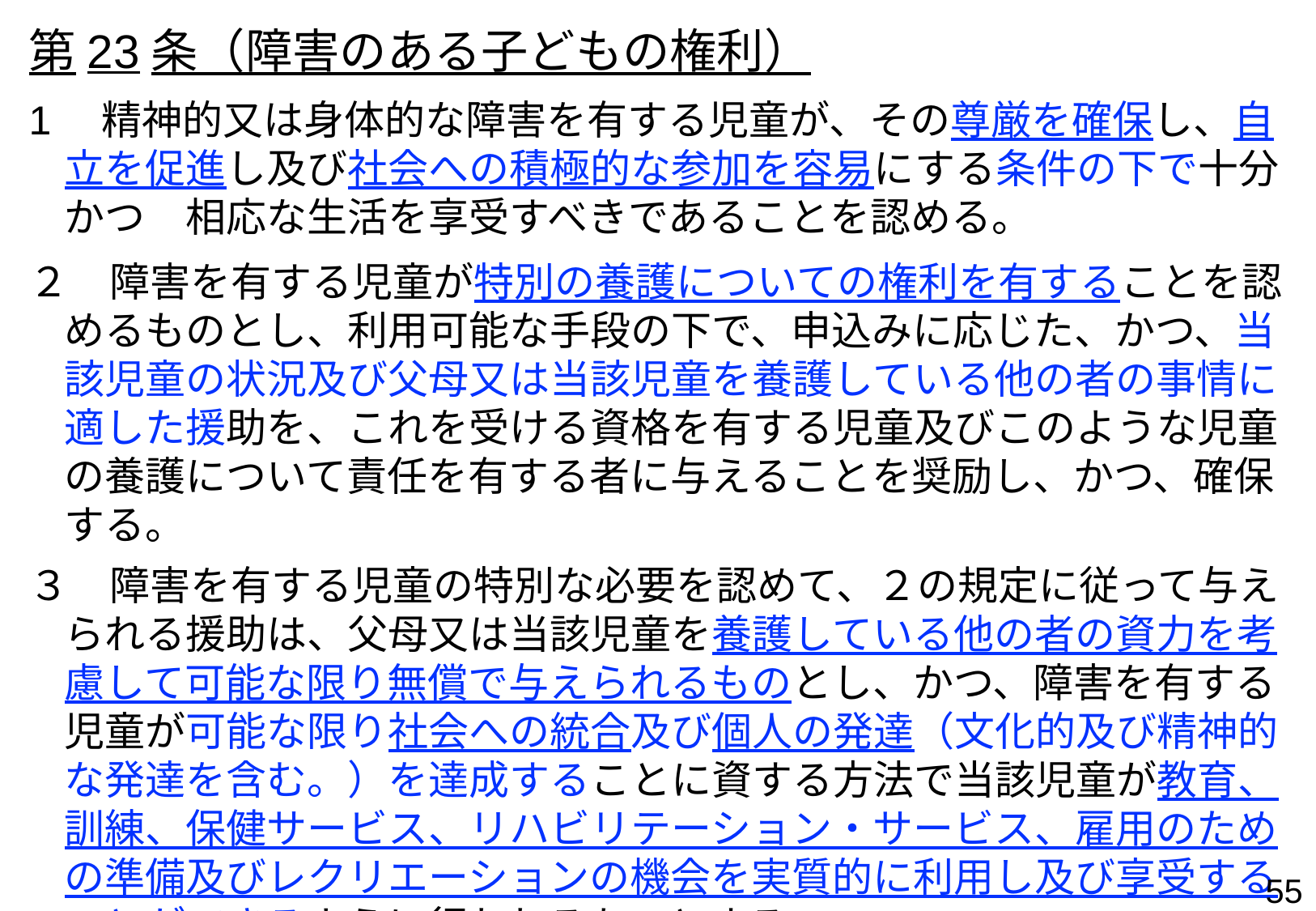

第23条（障害のある子どもの権利）

1　精神的又は身体的な障害を有する児童が、その尊厳を確保し、自立を促進し及び社会への積極的な参加を容易にする条件の下で十分かつ　相応な生活を享受すべきであることを認める。

２　障害を有する児童が特別の養護についての権利を有することを認めるものとし、利用可能な手段の下で、申込みに応じた、かつ、当該児童の状況及び父母又は当該児童を養護している他の者の事情に適した援助を、これを受ける資格を有する児童及びこのような児童の養護について責任を有する者に与えることを奨励し、かつ、確保する。

３　障害を有する児童の特別な必要を認めて、２の規定に従って与えられる援助は、父母又は当該児童を養護している他の者の資力を考慮して可能な限り無償で与えられるものとし、かつ、障害を有する児童が可能な限り社会への統合及び個人の発達（文化的及び精神的な発達を含む。）を達成することに資する方法で当該児童が教育、訓練、保健サービス、リハビリテーション・サービス、雇用のための準備及びレクリエーションの機会を実質的に利用し及び享受することができるように行われるものとする。
55